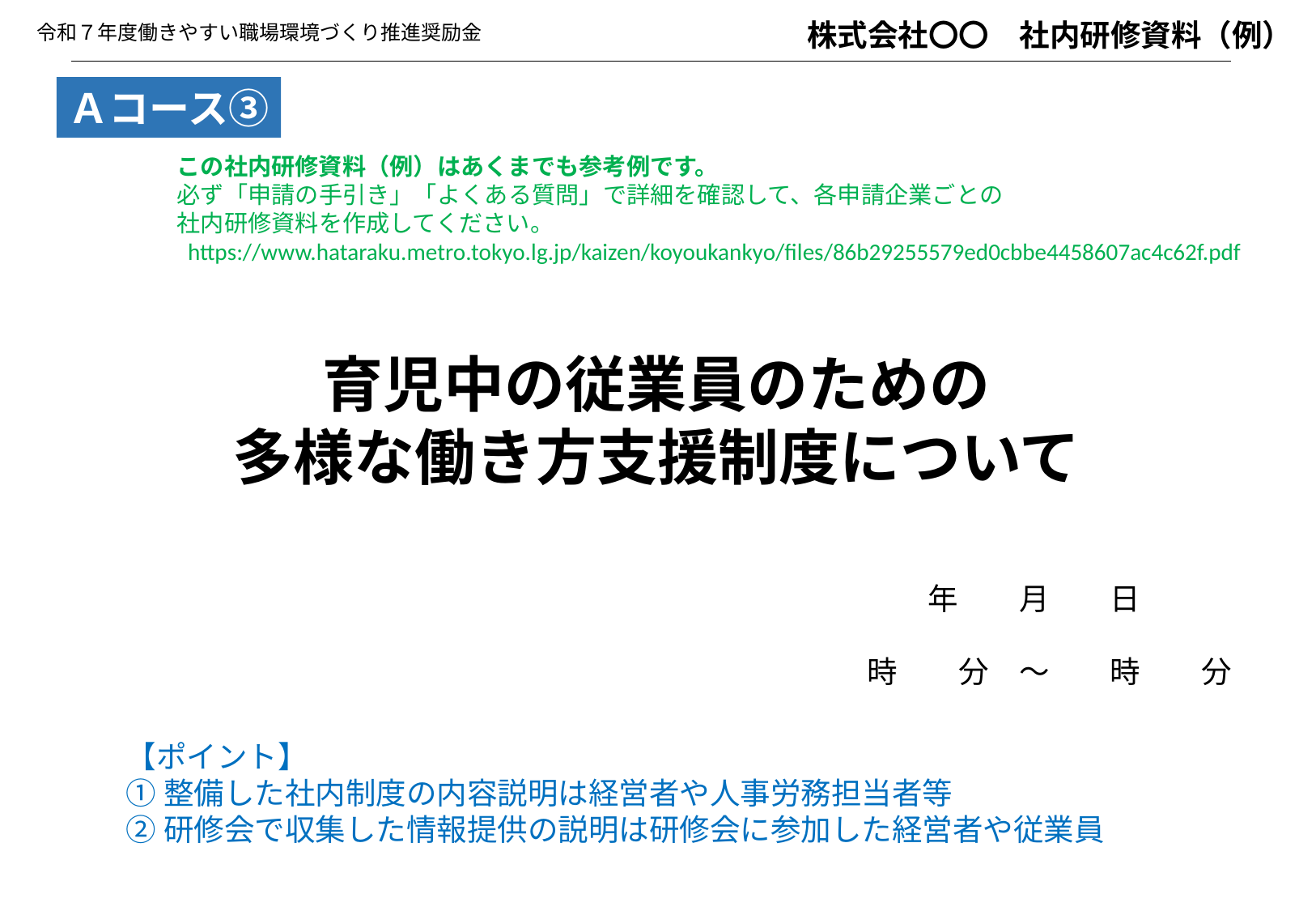

株式会社〇〇　社内研修資料（例）
令和７年度働きやすい職場環境づくり推進奨励金
Ａコース③
　この社内研修資料（例）はあくまでも参考例です。
　必ず「申請の手引き」「よくある質問」で詳細を確認して、各申請企業ごとの
　社内研修資料を作成してください。
　 https://www.hataraku.metro.tokyo.lg.jp/kaizen/koyoukankyo/files/86b29255579ed0cbbe4458607ac4c62f.pdf
育児中の従業員のための
多様な働き方支援制度について
　年　　月　　日

　　時　　分　～　　時　　分
【ポイント】
①整備した社内制度の内容説明は経営者や人事労務担当者等
②研修会で収集した情報提供の説明は研修会に参加した経営者や従業員